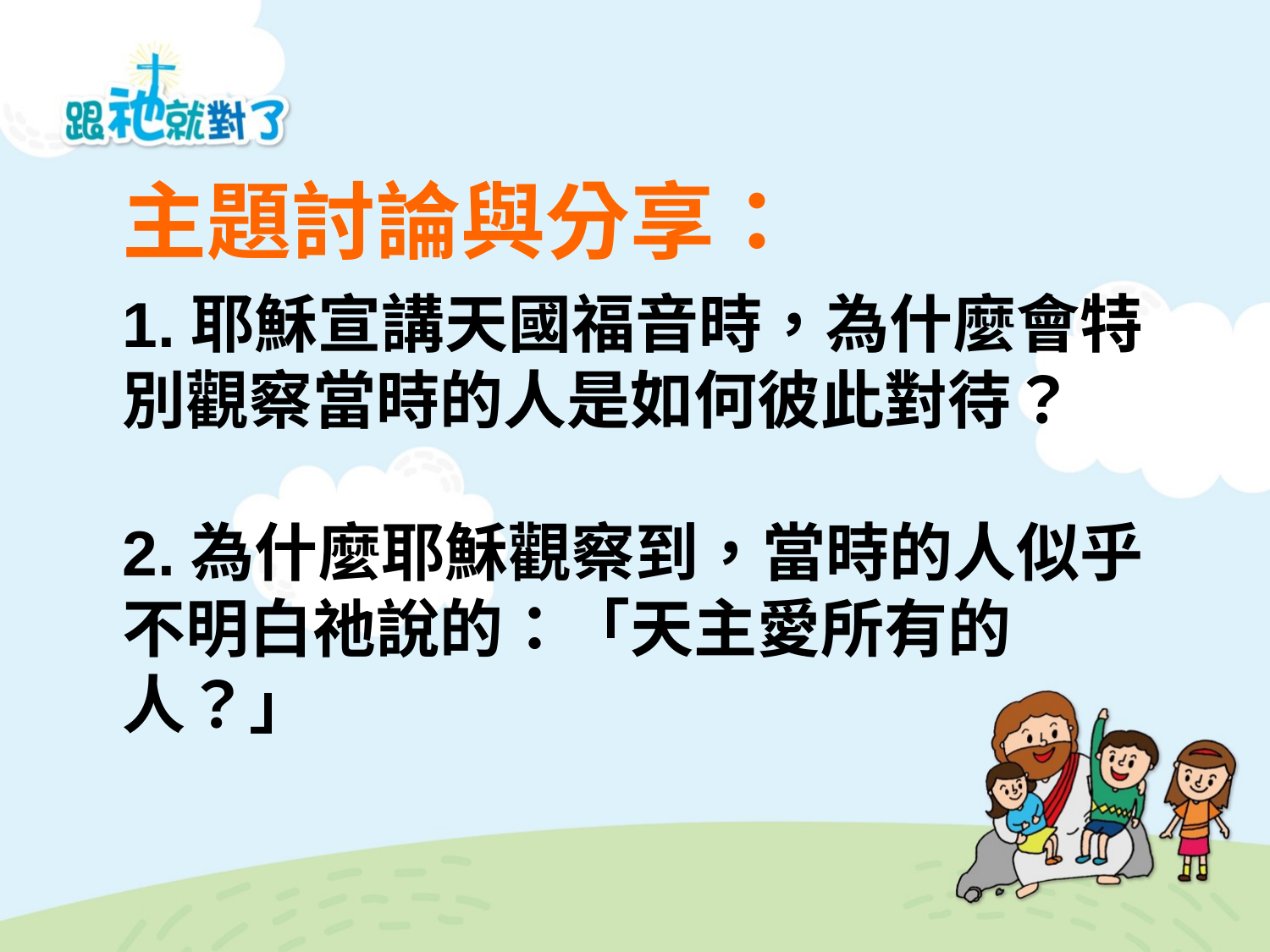

主題討論與分享：
1.耶穌宣講天國福音時，為什麼會特別觀察當時的人是如何彼此對待？

2.為什麼耶穌觀察到，當時的人似乎不明白祂說的：「天主愛所有的人？」